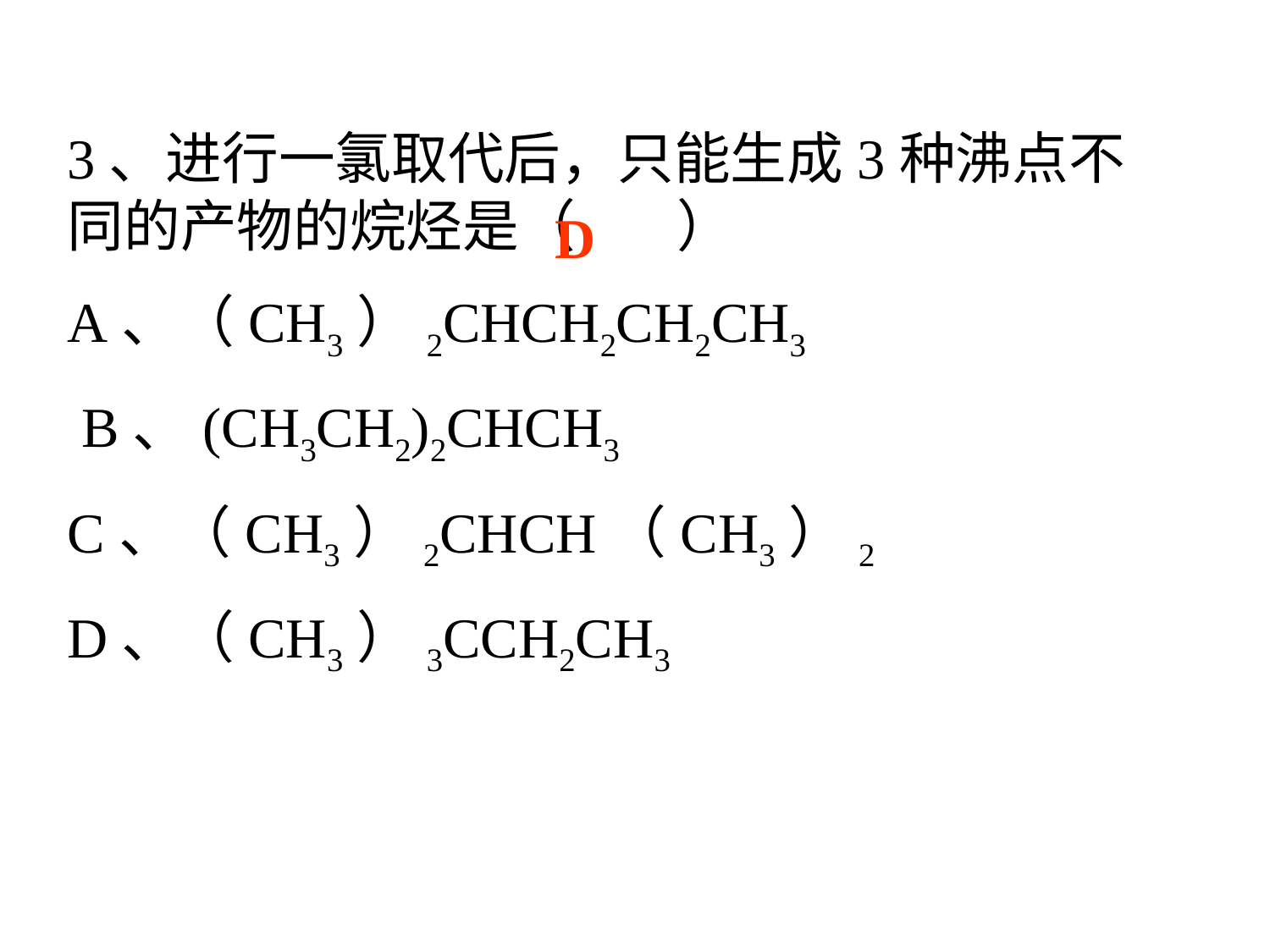

3、进行一氯取代后，只能生成3种沸点不同的产物的烷烃是（        ）
A、（CH3）2CHCH2CH2CH3
 B、(CH3CH2)2CHCH3
C、（CH3）2CHCH（CH3）2
D、（CH3）3CCH2CH3
D